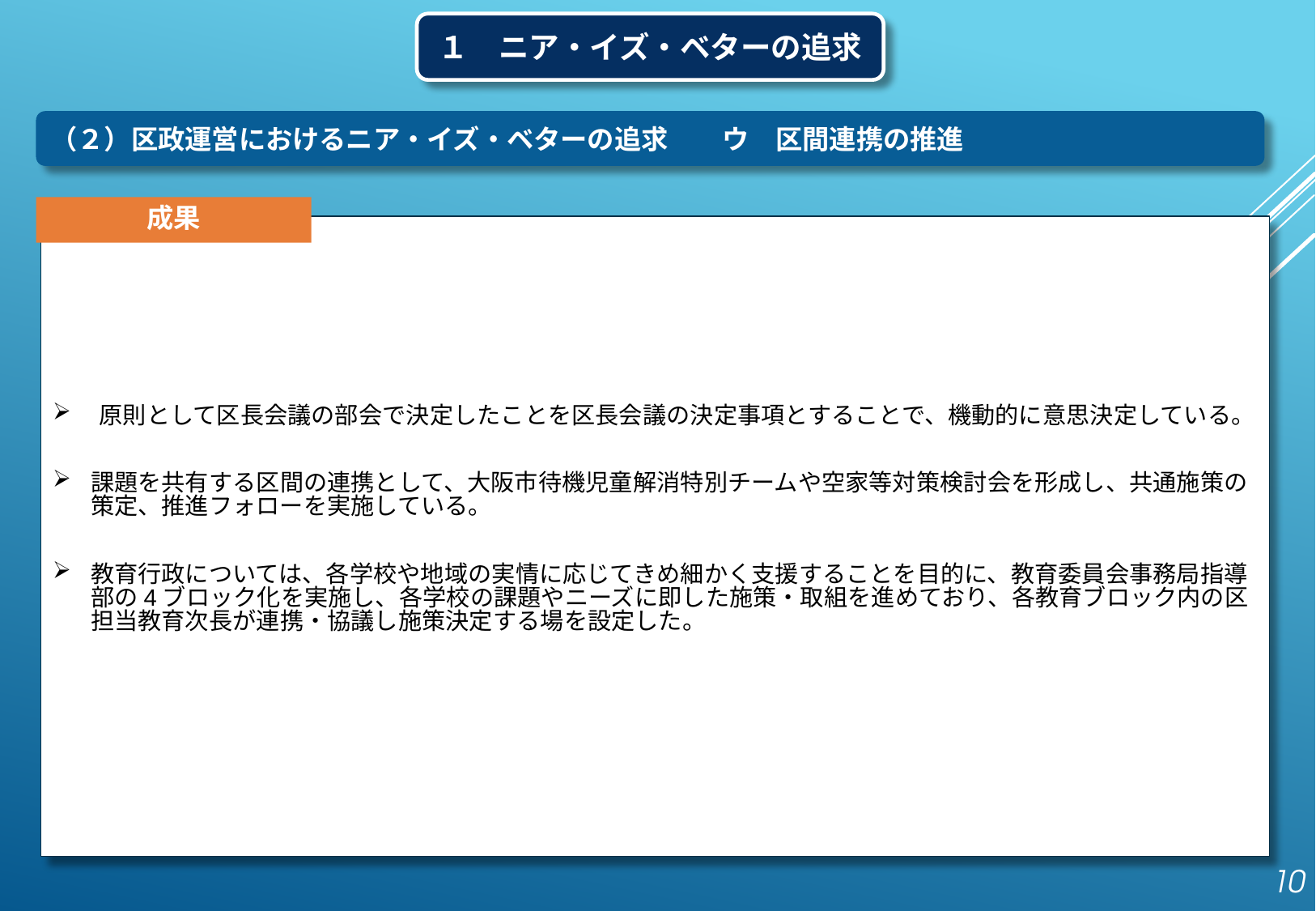

１　ニア・イズ・ベターの追求
（２）区政運営におけるニア・イズ・ベターの追求　　ウ　区間連携の推進
成果
　原則として区長会議の部会で決定したことを区長会議の決定事項とすることで、機動的に意思決定している。

課題を共有する区間の連携として、大阪市待機児童解消特別チームや空家等対策検討会を形成し、共通施策の策定、推進フォローを実施している。

教育行政については、各学校や地域の実情に応じてきめ細かく支援することを目的に、教育委員会事務局指導部の4ブロック化を実施し、各学校の課題やニーズに即した施策・取組を進めており、各教育ブロック内の区担当教育次長が連携・協議し施策決定する場を設定した。

10